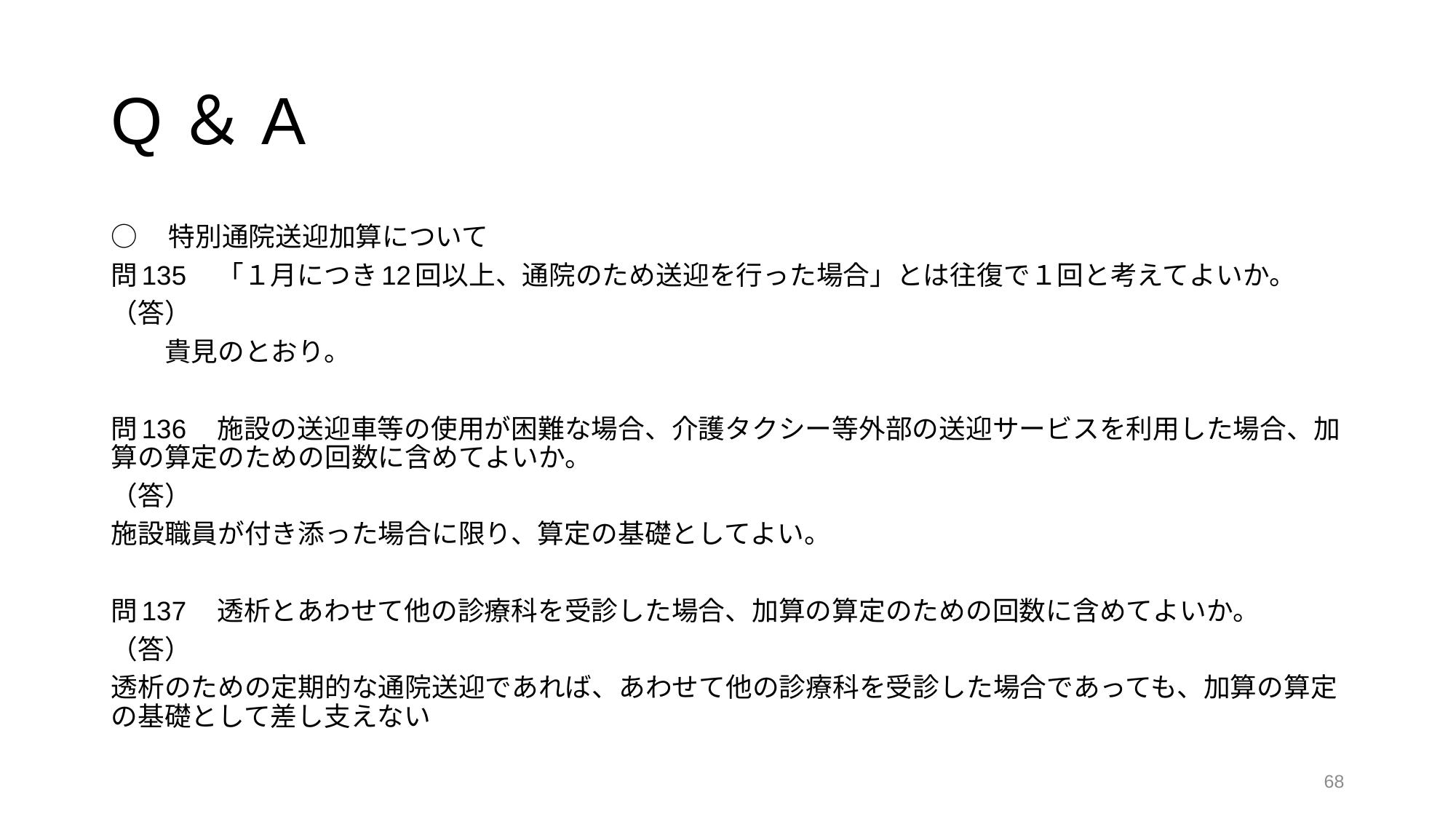

# Q＆A
○　特別通院送迎加算について
問135　「１月につき12回以上、通院のため送迎を行った場合」とは往復で１回と考えてよいか。
（答）
　　貴見のとおり。

問136　施設の送迎車等の使用が困難な場合、介護タクシー等外部の送迎サービスを利用した場合、加算の算定のための回数に含めてよいか。
（答）
施設職員が付き添った場合に限り、算定の基礎としてよい。

問137　透析とあわせて他の診療科を受診した場合、加算の算定のための回数に含めてよいか。
（答）
透析のための定期的な通院送迎であれば、あわせて他の診療科を受診した場合であっても、加算の算定の基礎として差し支えない

68